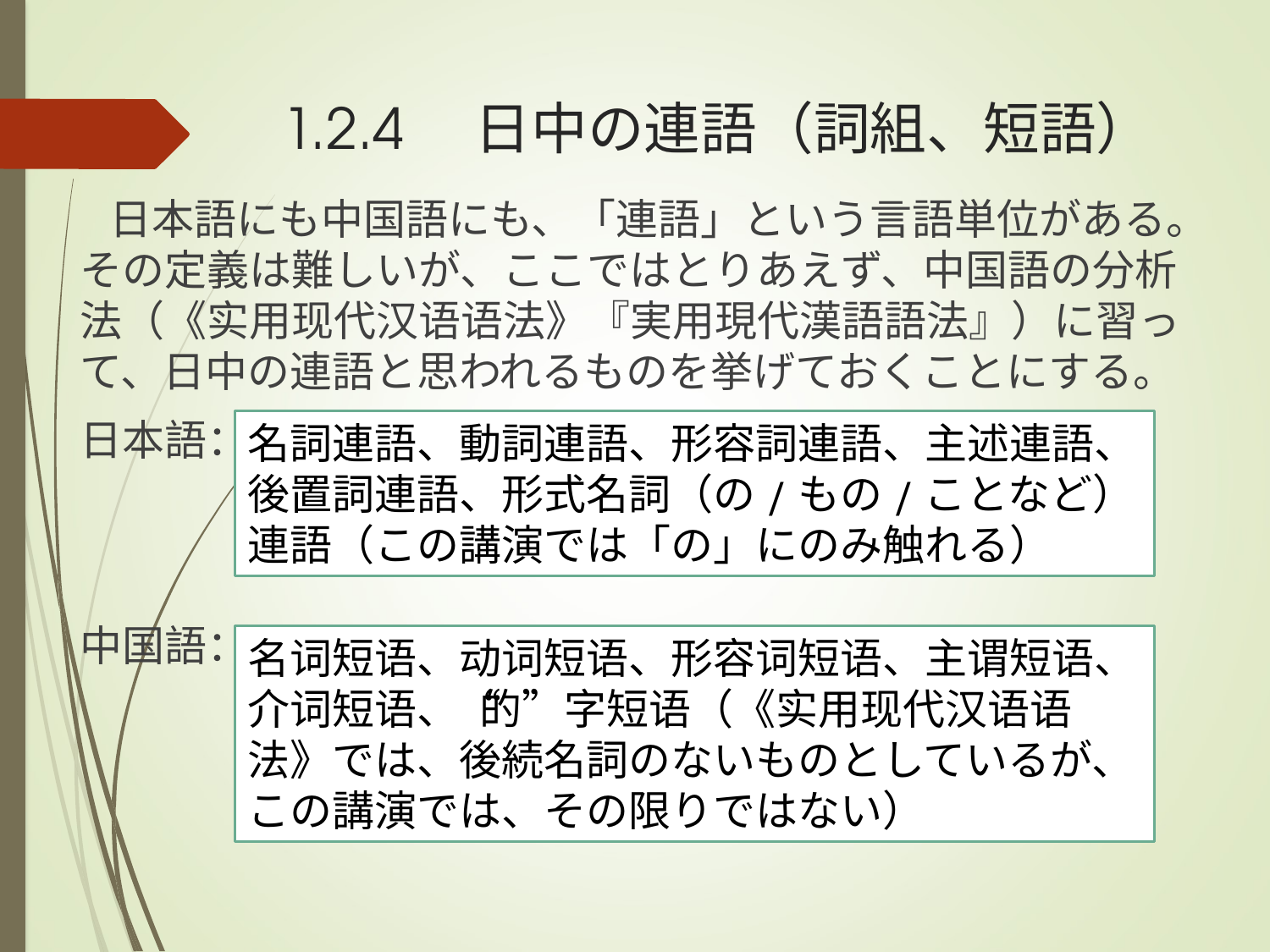

# 1.2.4　日中の連語（詞組、短語）
  日本語にも中国語にも、「連語」という言語単位がある。その定義は難しいが、ここではとりあえず、中国語の分析法（《实用现代汉语语法》『実用現代漢語語法』）に習って、日中の連語と思われるものを挙げておくことにする。
日本語：

中国語：

名詞連語、動詞連語、形容詞連語、主述連語、後置詞連語、形式名詞（の/もの/ことなど）連語（この講演では「の」にのみ触れる）
名词短语、动词短语、形容词短语、主谓短语、介词短语、“的”字短语（《实用现代汉语语法》では、後続名詞のないものとしているが、この講演では、その限りではない）